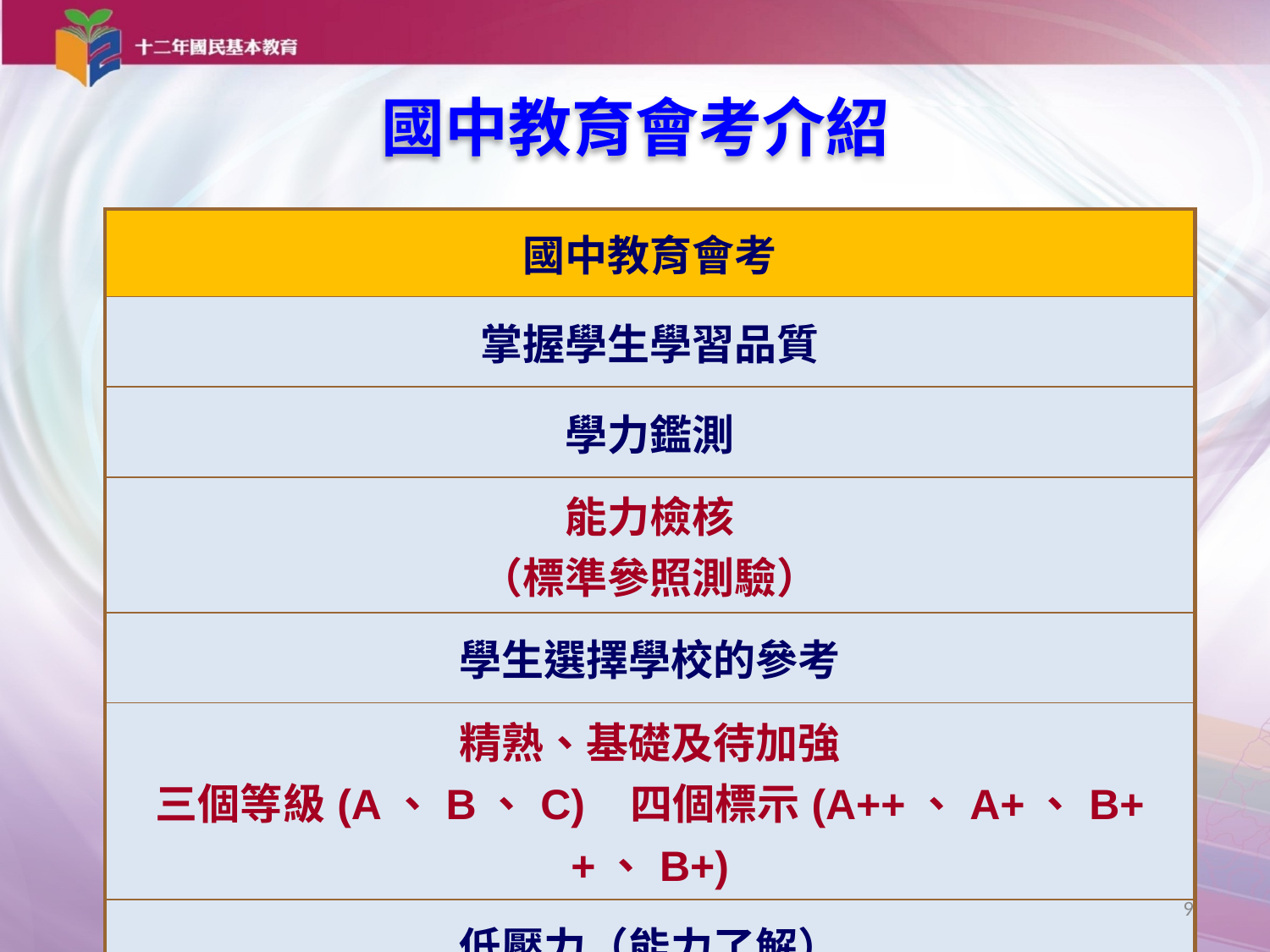

# 國中教育會考介紹
| 國中教育會考 |
| --- |
| 掌握學生學習品質 |
| 學力鑑測 |
| 能力檢核 （標準參照測驗） |
| 學生選擇學校的參考 |
| 精熟、基礎及待加強 三個等級(A、B、C) 四個標示(A++、A+、B++、B+) |
| 低壓力（能力了解） |
9